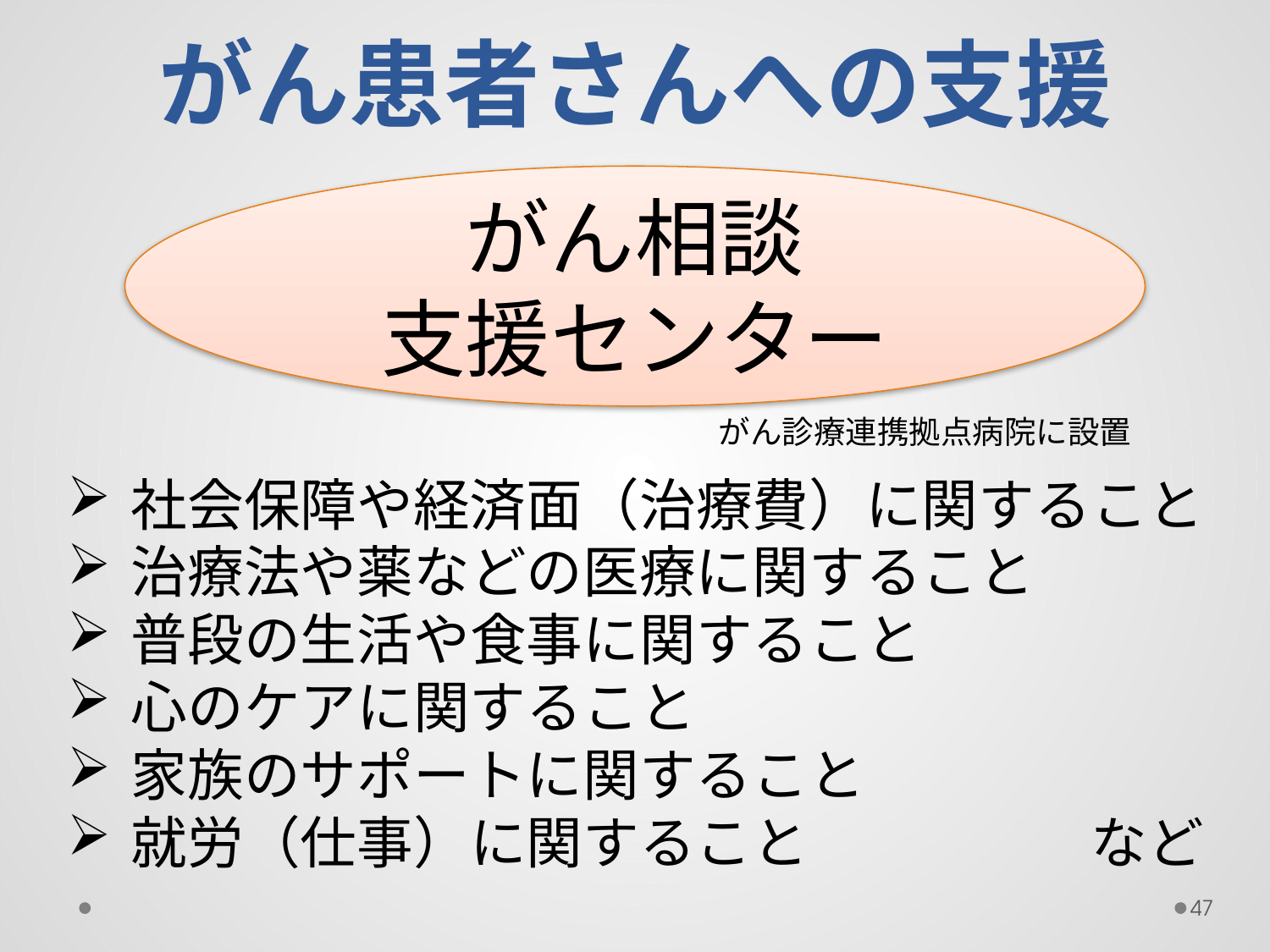

# がん患者さんへの支援
がん相談
支援センター
がん診療連携拠点病院に設置
社会保障や経済面（治療費）に関すること
治療法や薬などの医療に関すること
普段の生活や食事に関すること
心のケアに関すること
家族のサポートに関すること
就労（仕事）に関すること　　　　　など
47